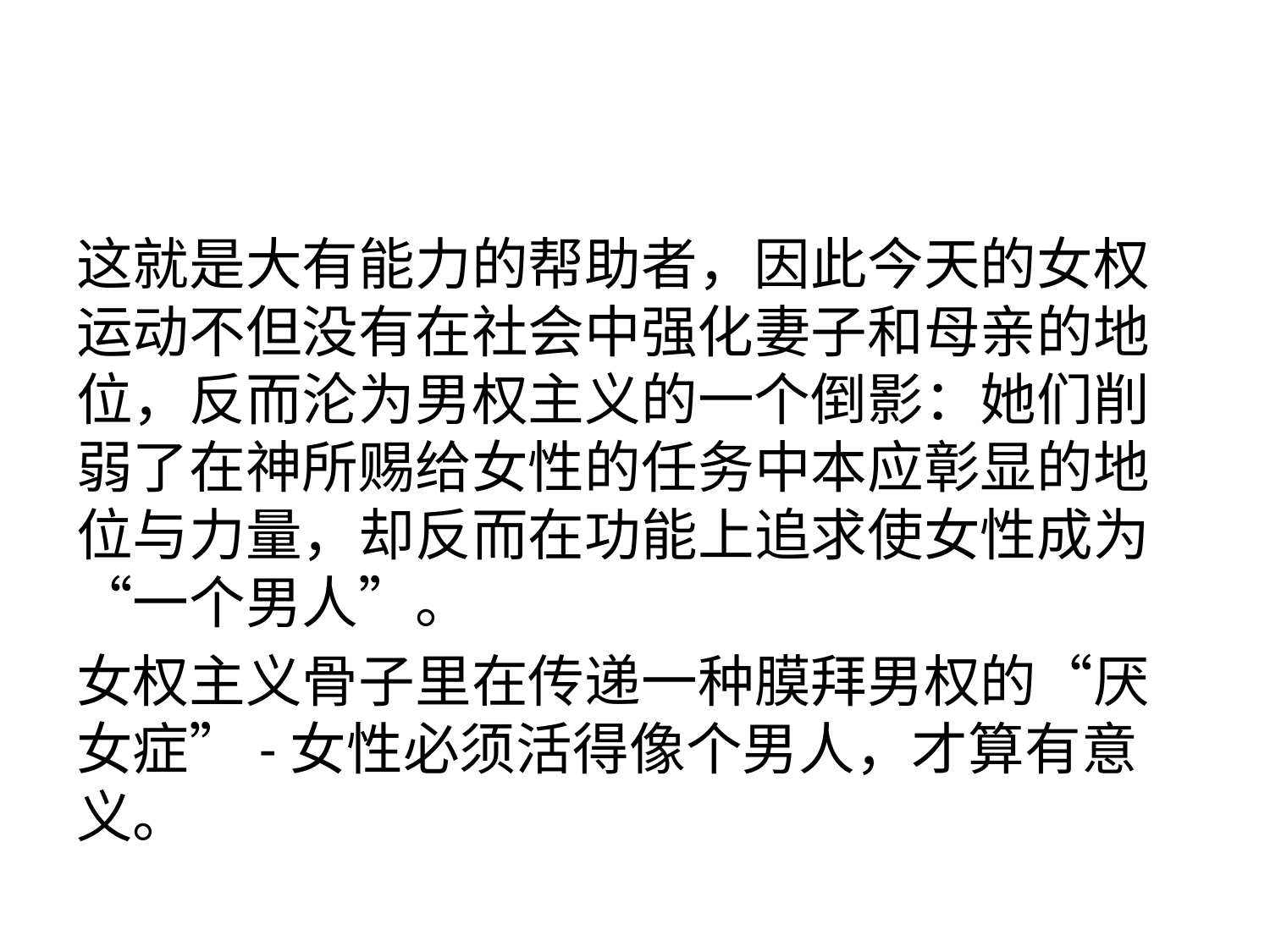

#
这就是大有能力的帮助者，因此今天的女权运动不但没有在社会中强化妻子和母亲的地位，反而沦为男权主义的一个倒影：她们削弱了在神所赐给女性的任务中本应彰显的地位与力量，却反而在功能上追求使女性成为“一个男人”。
女权主义骨子里在传递一种膜拜男权的“厌女症”-女性必须活得像个男人，才算有意义。